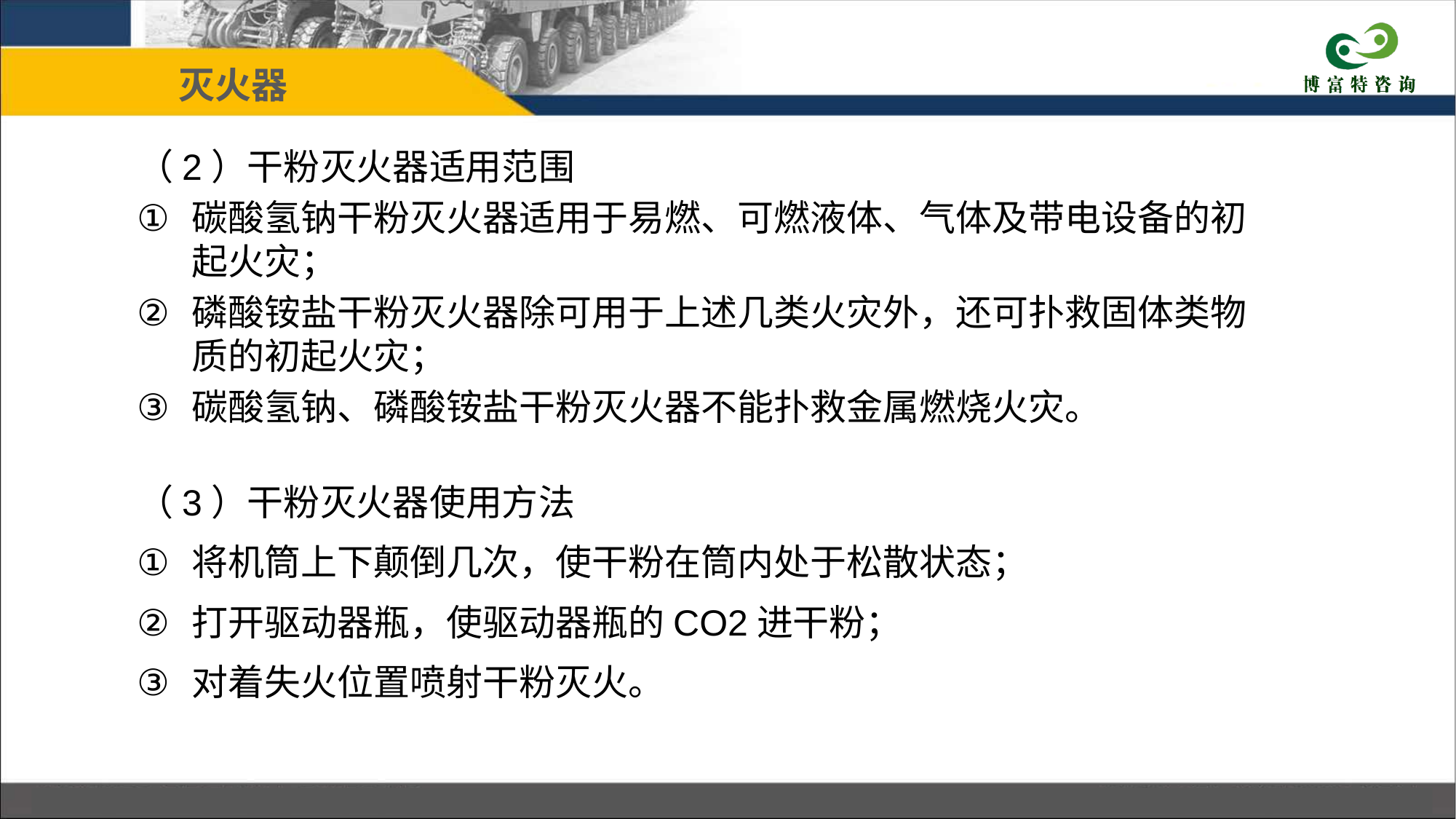

灭火器
（2）干粉灭火器适用范围
碳酸氢钠干粉灭火器适用于易燃、可燃液体、气体及带电设备的初起火灾；
磷酸铵盐干粉灭火器除可用于上述几类火灾外，还可扑救固体类物质的初起火灾；
碳酸氢钠、磷酸铵盐干粉灭火器不能扑救金属燃烧火灾。
目   录
（3）干粉灭火器使用方法
将机筒上下颠倒几次，使干粉在筒内处于松散状态；
打开驱动器瓶，使驱动器瓶的CO2进干粉；
对着失火位置喷射干粉灭火。